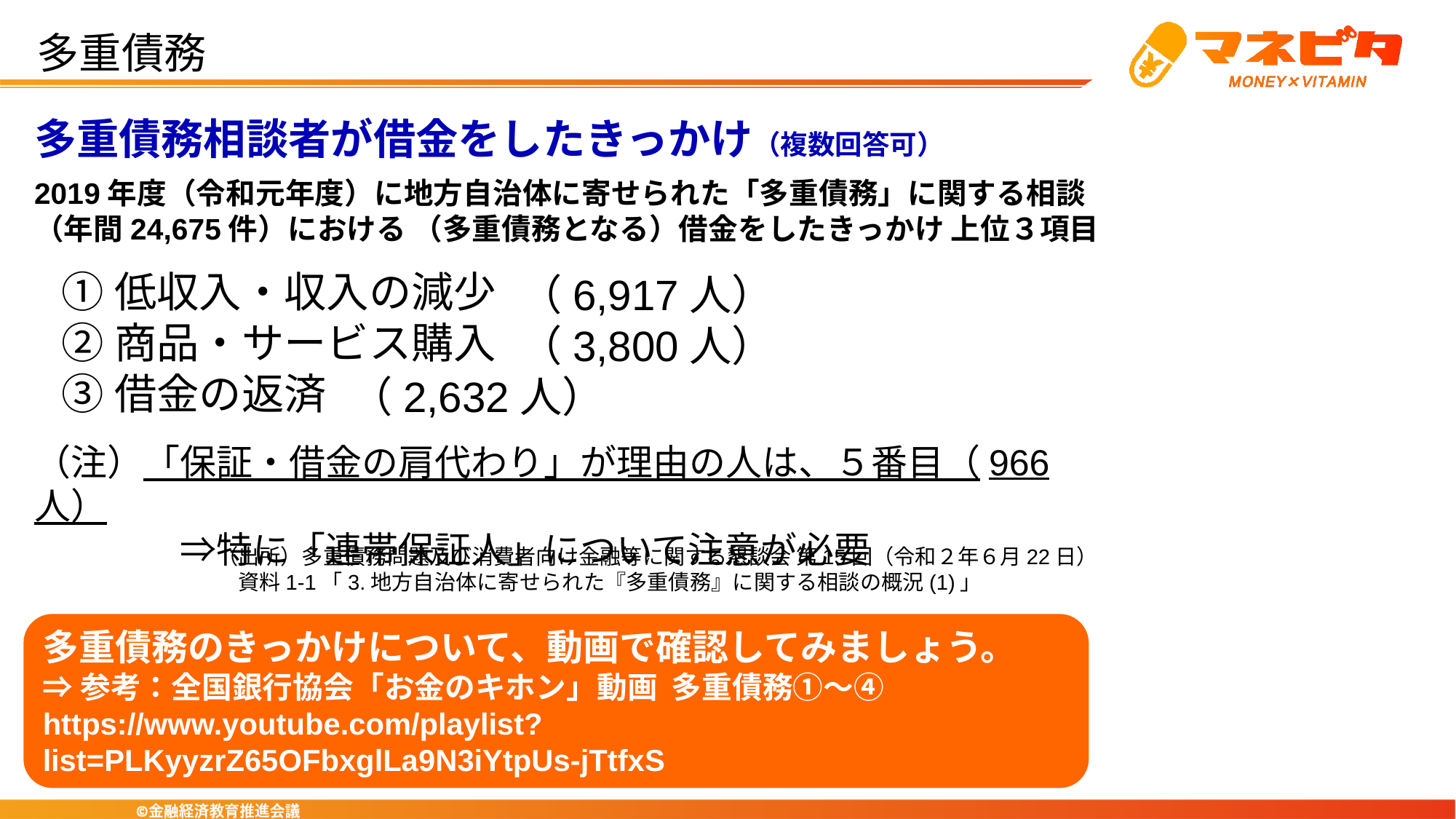

多重債務
多重債務相談者が借金をしたきっかけ（複数回答可）
2019年度（令和元年度）に地方自治体に寄せられた「多重債務」に関する相談
（年間24,675件）における （多重債務となる）借金をしたきっかけ 上位３項目

 　　　　　　　　　　　（6,917人）
 　　　　　　　　　　　（3,800人）
 　　　　　　　（2,632人）

（注）「保証・借金の肩代わり」が理由の人は、５番目（966人）
　　　　⇒特に「連帯保証人」について注意が必要

 ①低収入・収入の減少
 ②商品・サービス購入
 ③借金の返済

　　（出所）多重債務問題及び消費者向け金融等に関する懇談会 第15回（令和２年６月22日）
　　　資料1‐1「3.地方自治体に寄せられた『多重債務』に関する相談の概況(1)」
多重債務のきっかけについて、動画で確認してみましょう。
⇒参考：全国銀行協会「お金のキホン」動画  多重債務①～④
https://www.youtube.com/playlist?list=PLKyyzrZ65OFbxglLa9N3iYtpUs-jTtfxS